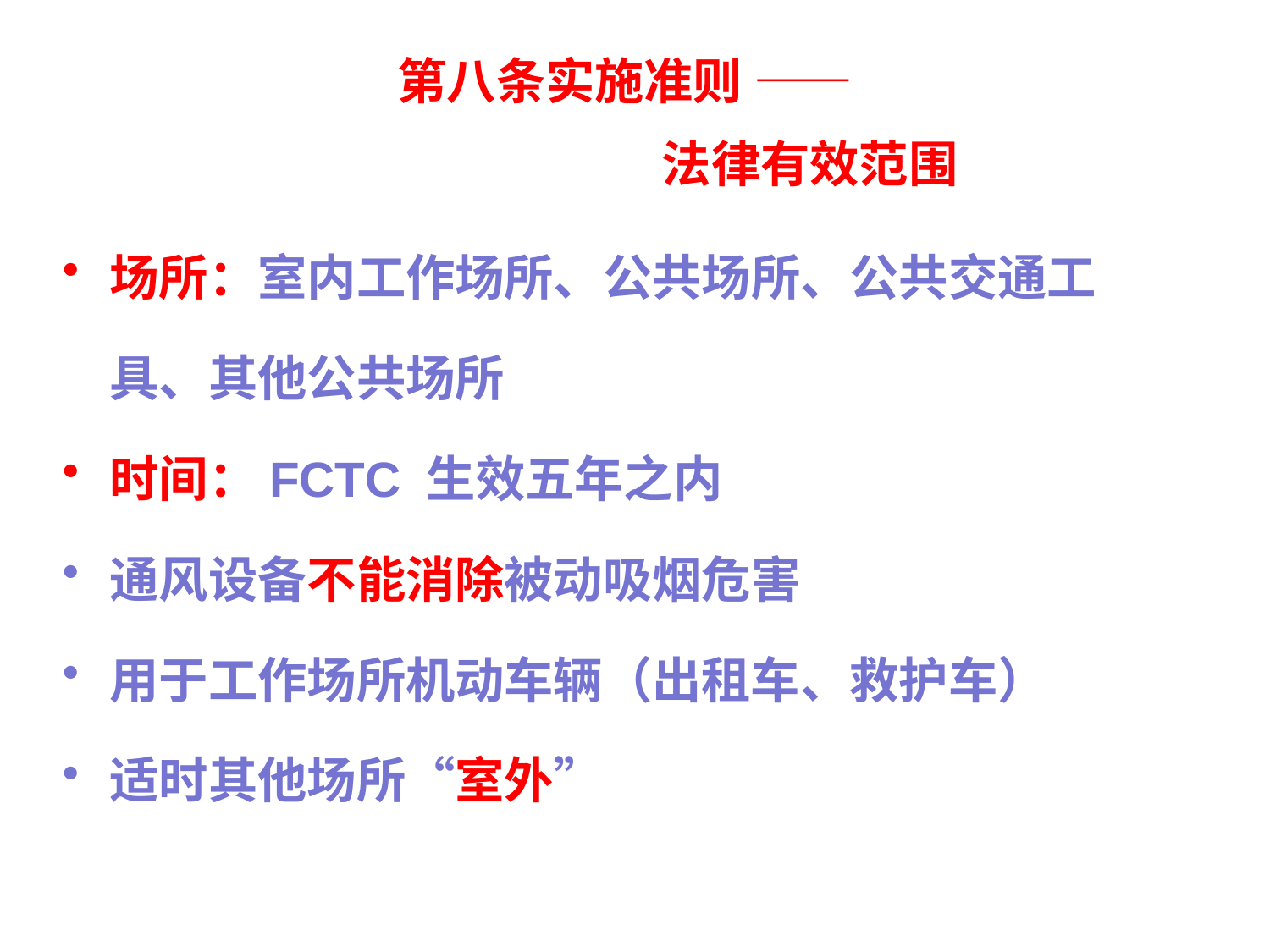

# 第八条实施准则 —— 法律有效范围
场所：室内工作场所、公共场所、公共交通工具、其他公共场所
时间：FCTC 生效五年之内
通风设备不能消除被动吸烟危害
用于工作场所机动车辆（出租车、救护车）
适时其他场所“室外”